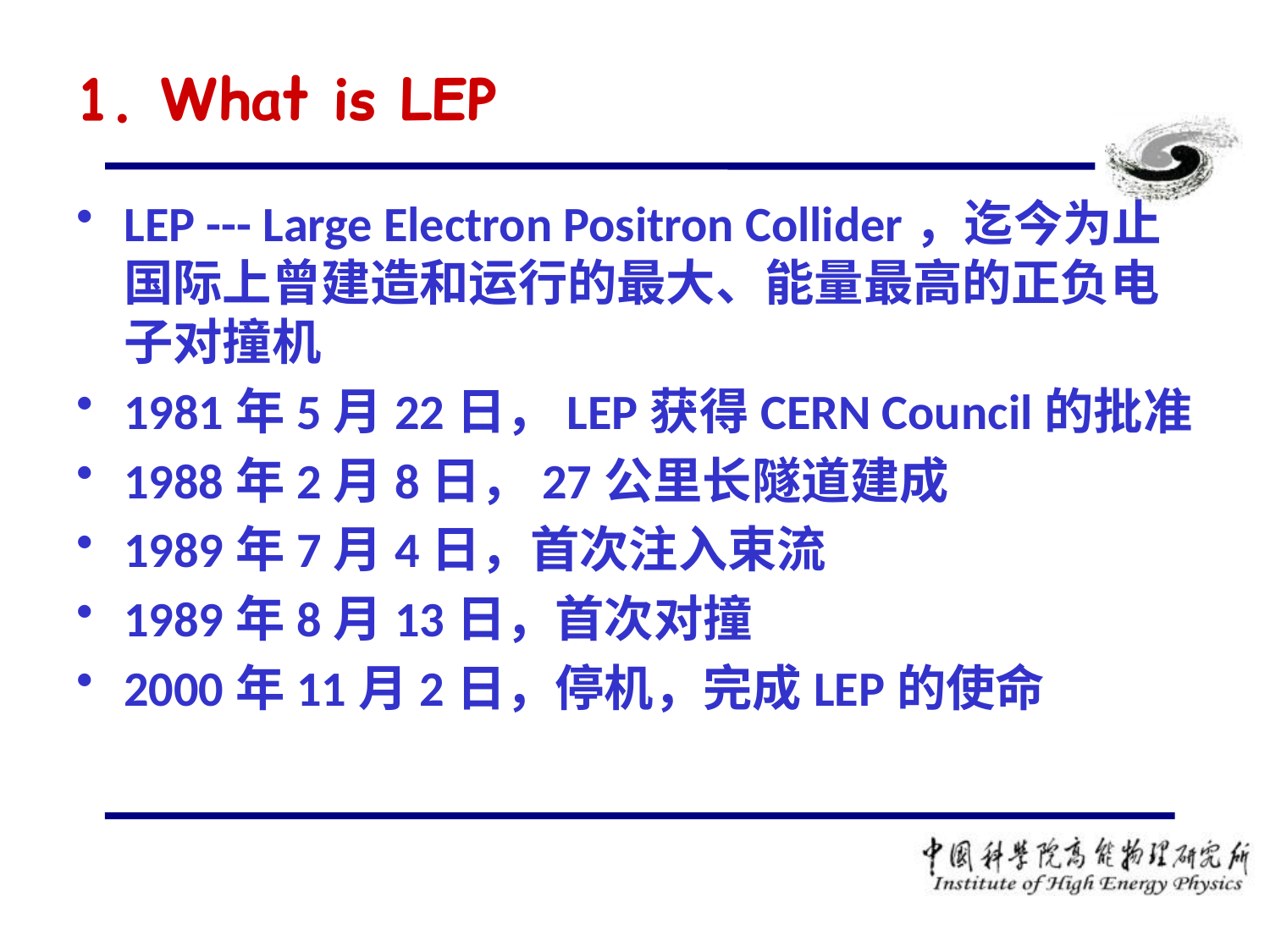

# 1. What is LEP
LEP --- Large Electron Positron Collider，迄今为止国际上曾建造和运行的最大、能量最高的正负电子对撞机
1981年5月22日，LEP获得CERN Council的批准
1988年2月8日，27公里长隧道建成
1989年7月4日，首次注入束流
1989年8月13日，首次对撞
2000年11月2日，停机，完成LEP的使命